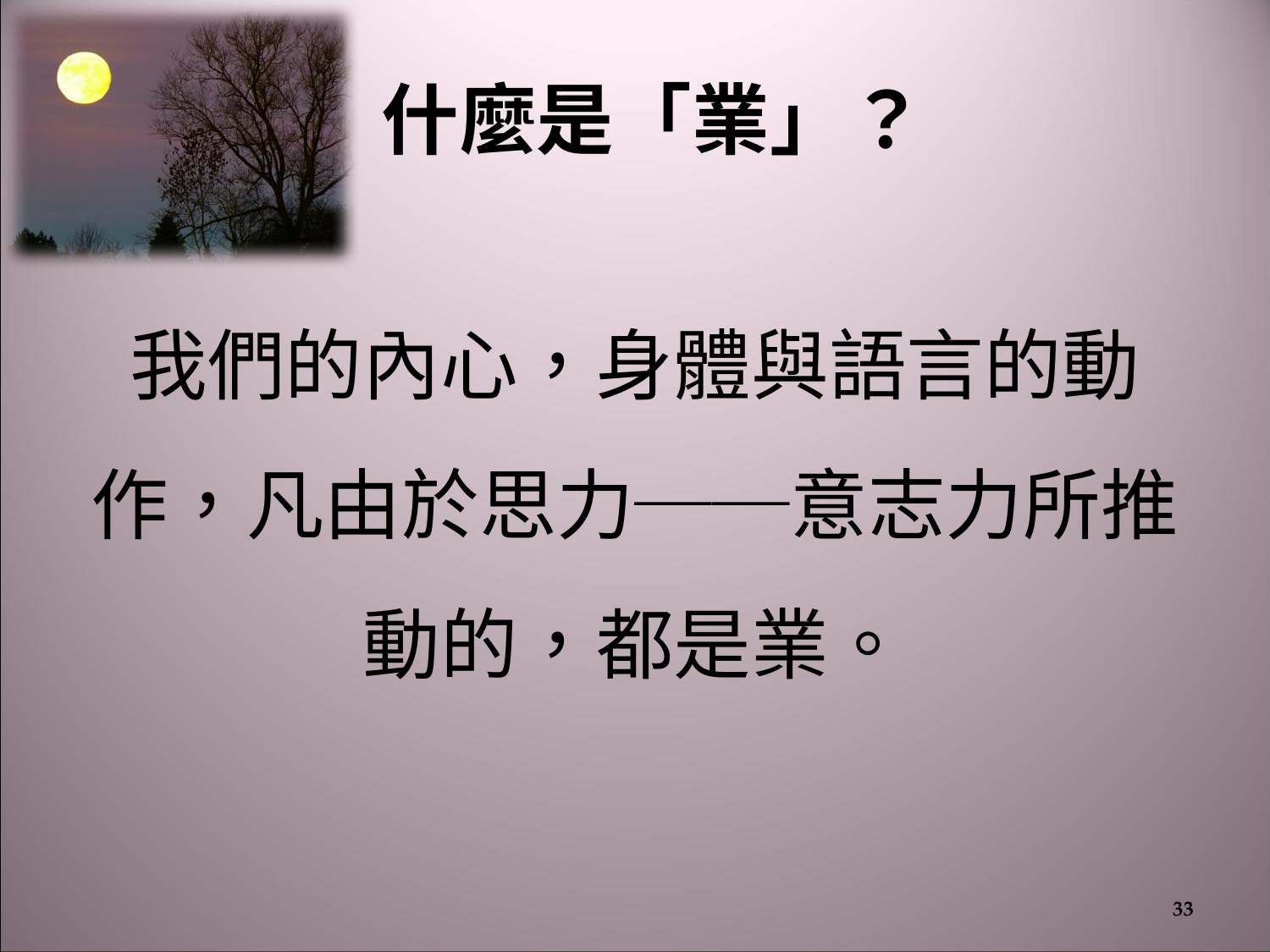

# 什麼是「業」？
我們的內心，身體與語言的動作，凡由於思力──意志力所推動的，都是業。
33